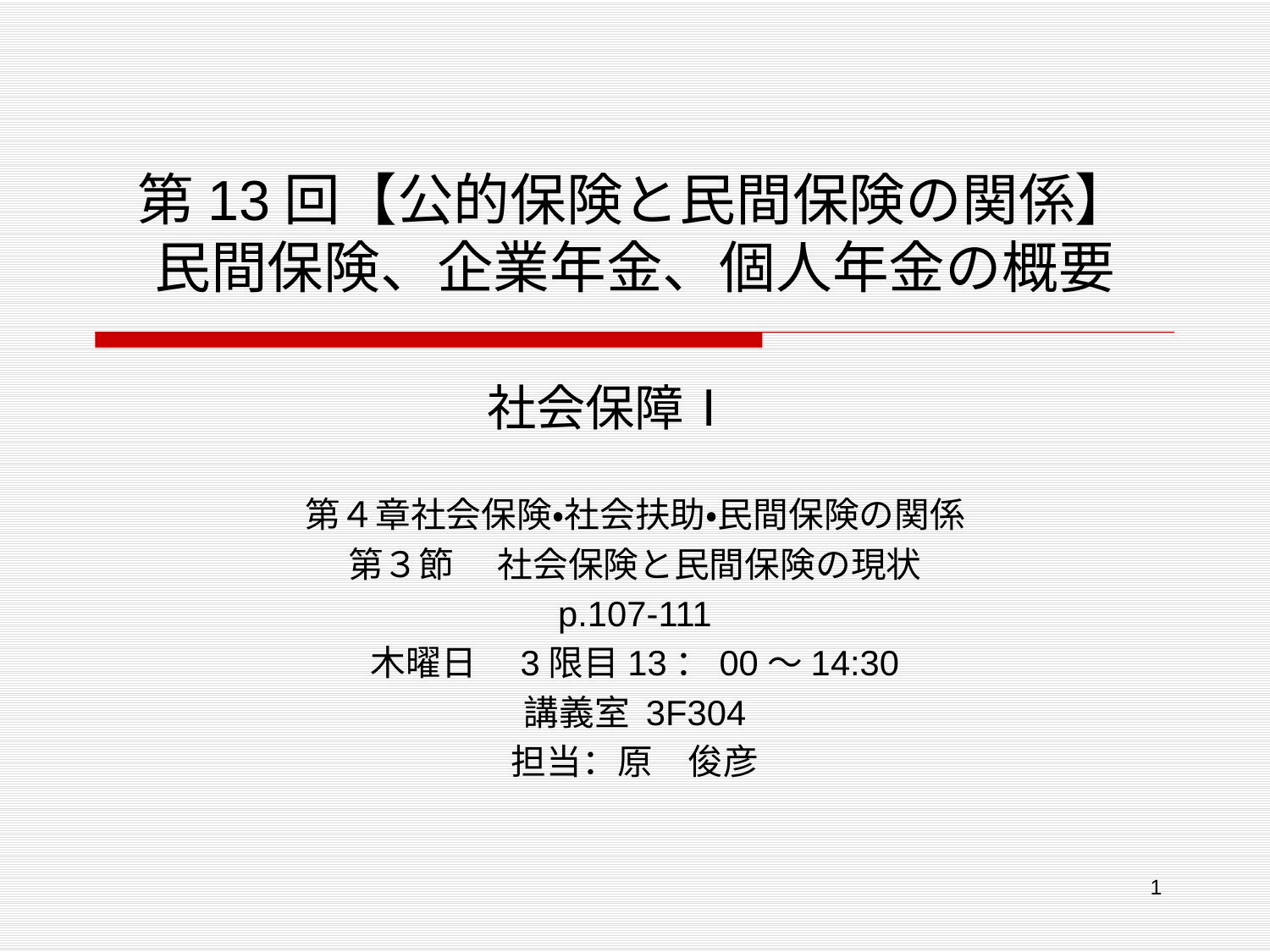

# 第13回【公的保険と民間保険の関係】 民間保険、企業年金、個人年金の概要
社会保障Ⅰ

第４章社会保険・社会扶助・民間保険の関係
第３節　 社会保険と民間保険の現状
p.107-111
木曜日　3限目13：00～14:30
講義室 3F304
担当：原　俊彦

　　　       担当　原　俊彦（札幌市立大学）t.hara@scu.ac.jp

1